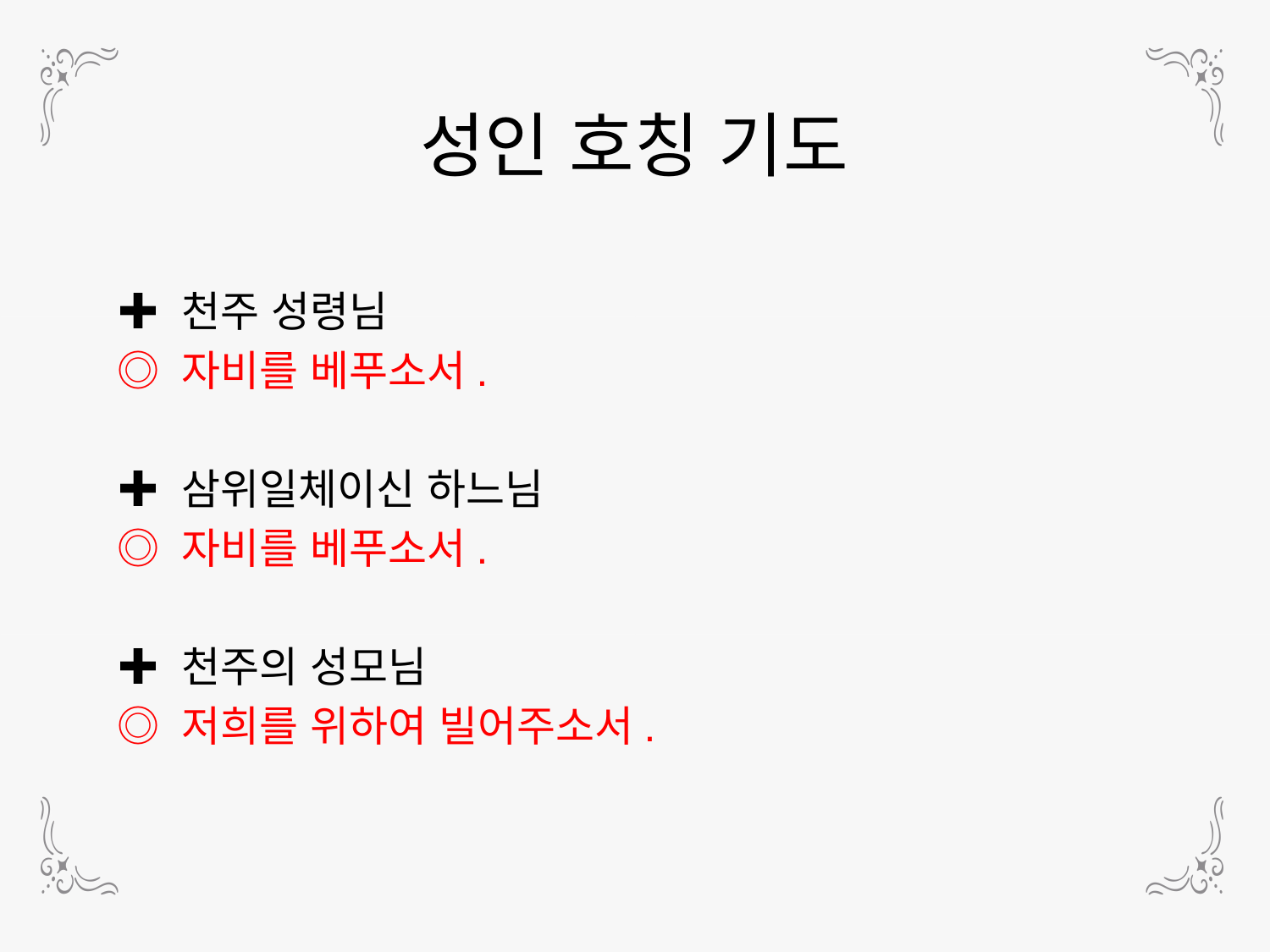

성인 호칭 기도

✚ 천주 성령님
◎ 자비를 베푸소서.

✚ 삼위일체이신 하느님
◎ 자비를 베푸소서.

✚ 천주의 성모님
◎ 저희를 위하여 빌어주소서.